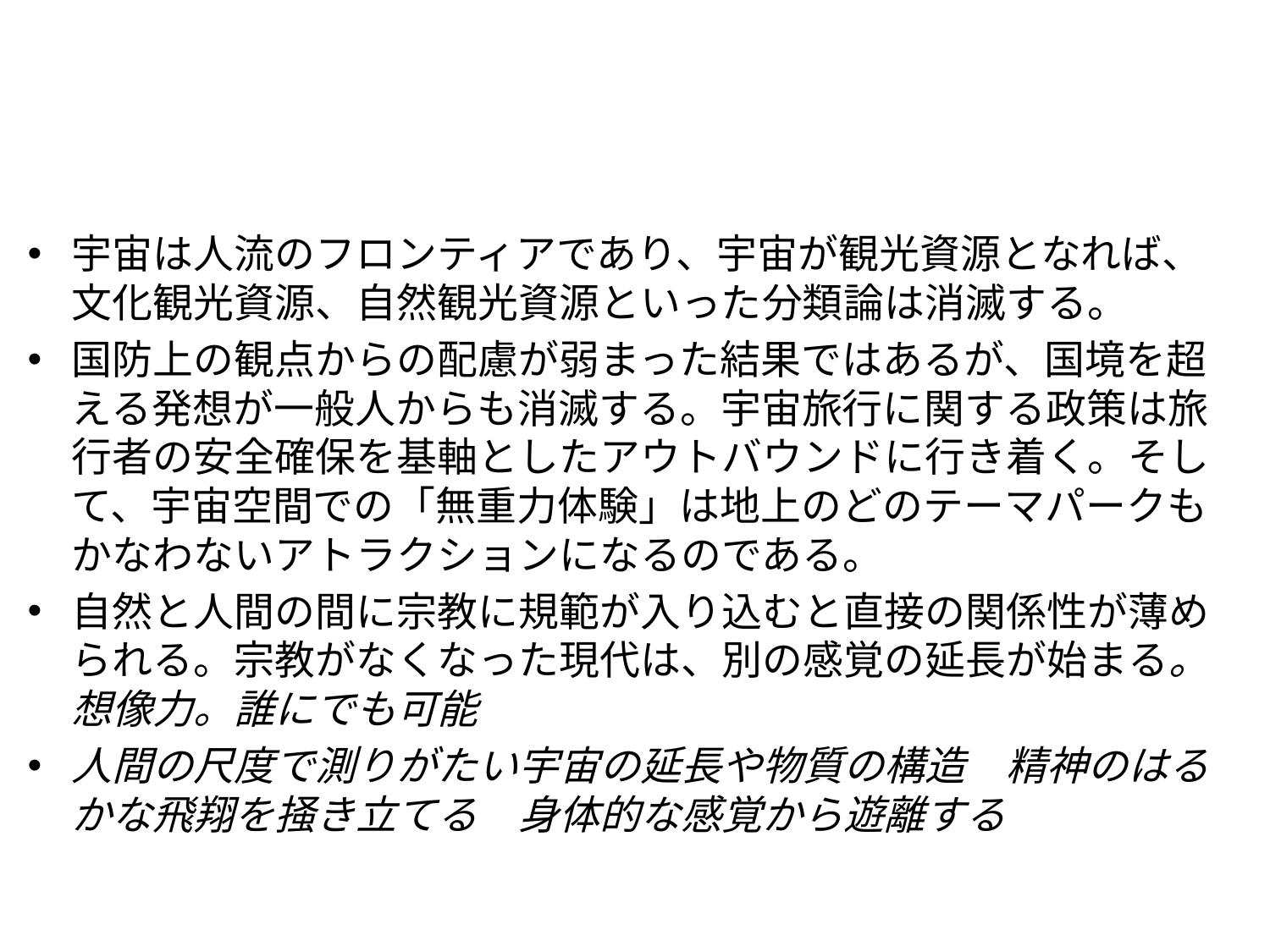

#
宇宙は人流のフロンティアであり、宇宙が観光資源となれば、文化観光資源、自然観光資源といった分類論は消滅する。
国防上の観点からの配慮が弱まった結果ではあるが、国境を超える発想が一般人からも消滅する。宇宙旅行に関する政策は旅行者の安全確保を基軸としたアウトバウンドに行き着く。そして、宇宙空間での「無重力体験」は地上のどのテーマパークもかなわないアトラクションになるのである。
自然と人間の間に宗教に規範が入り込むと直接の関係性が薄められる。宗教がなくなった現代は、別の感覚の延長が始まる。想像力。誰にでも可能
人間の尺度で測りがたい宇宙の延長や物質の構造　精神のはるかな飛翔を掻き立てる　身体的な感覚から遊離する